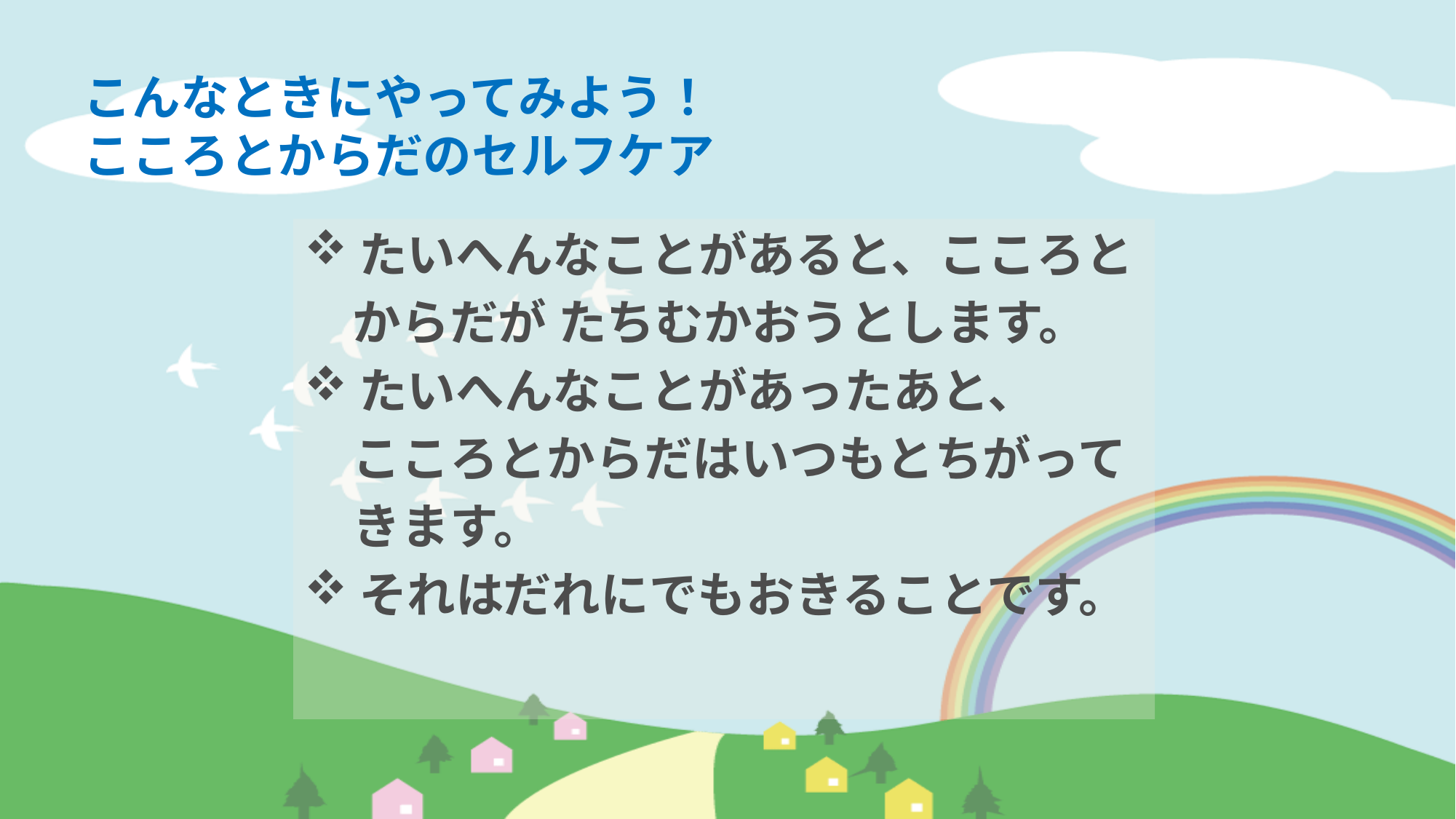

# こんなときにやってみよう！ こころとからだのセルフケア
たいへんなことがあると、こころと
　からだが たちむかおうとします。
たいへんなことがあったあと、
　こころとからだはいつもとちがって
　きます。
それはだれにでもおきることです。